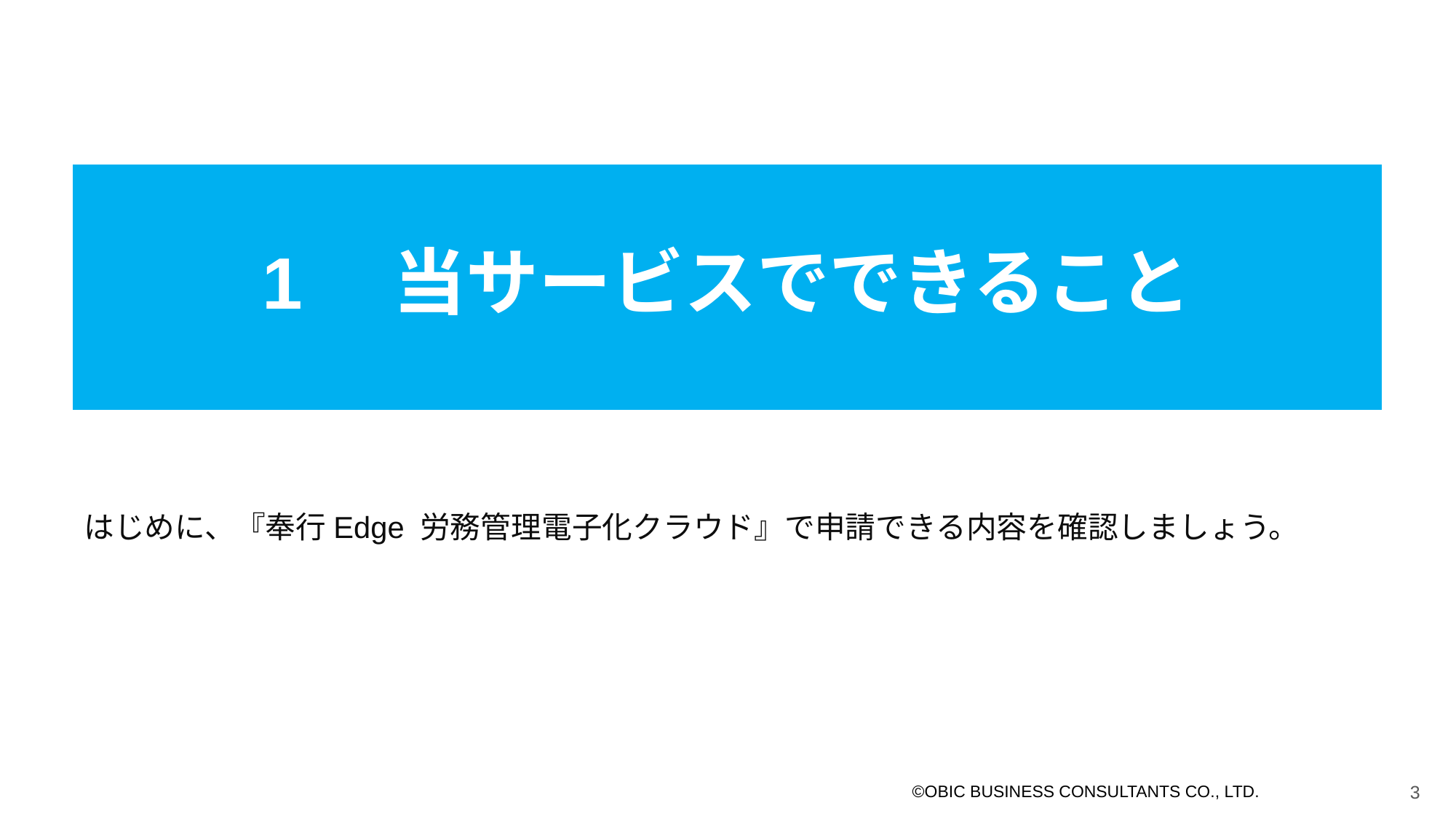

1　当サービスでできること
はじめに、『奉行Edge 労務管理電子化クラウド』で申請できる内容を確認しましょう。
©OBIC BUSINESS CONSULTANTS CO., LTD.
3